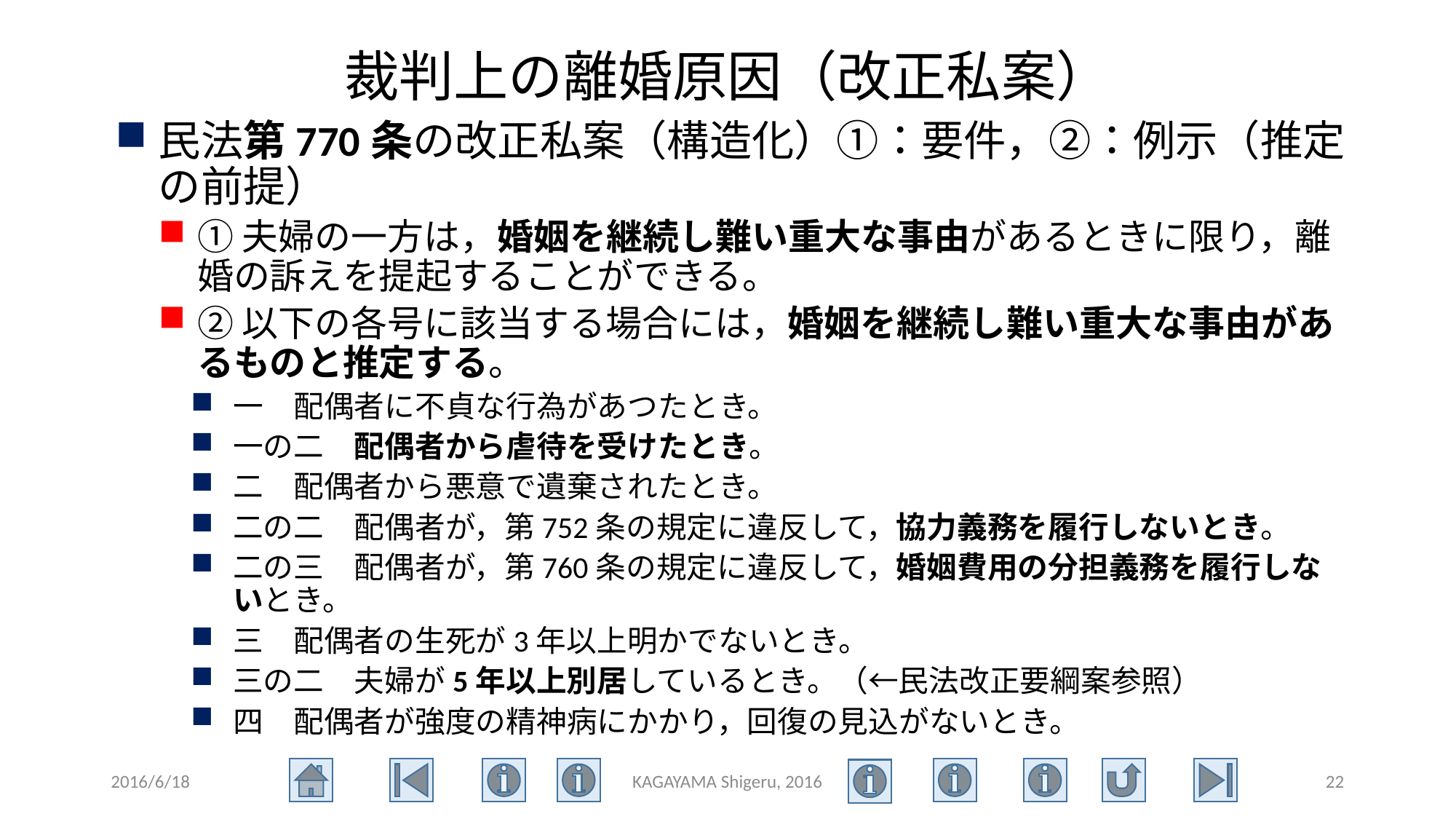

# 裁判上の離婚原因（改正私案）
民法第770条の改正私案（構造化）①：要件，②：例示（推定の前提）
①夫婦の一方は，婚姻を継続し難い重大な事由があるときに限り，離婚の訴えを提起することができる。
②以下の各号に該当する場合には，婚姻を継続し難い重大な事由があるものと推定する。
一　配偶者に不貞な行為があつたとき。
一の二　配偶者から虐待を受けたとき。
二　配偶者から悪意で遺棄されたとき。
二の二　配偶者が，第752条の規定に違反して，協力義務を履行しないとき。
二の三　配偶者が，第760条の規定に違反して，婚姻費用の分担義務を履行しないとき。
三　配偶者の生死が3年以上明かでないとき。
三の二　夫婦が5年以上別居しているとき。（←民法改正要綱案参照）
四　配偶者が強度の精神病にかかり，回復の見込がないとき。
2016/6/18
KAGAYAMA Shigeru, 2016
22